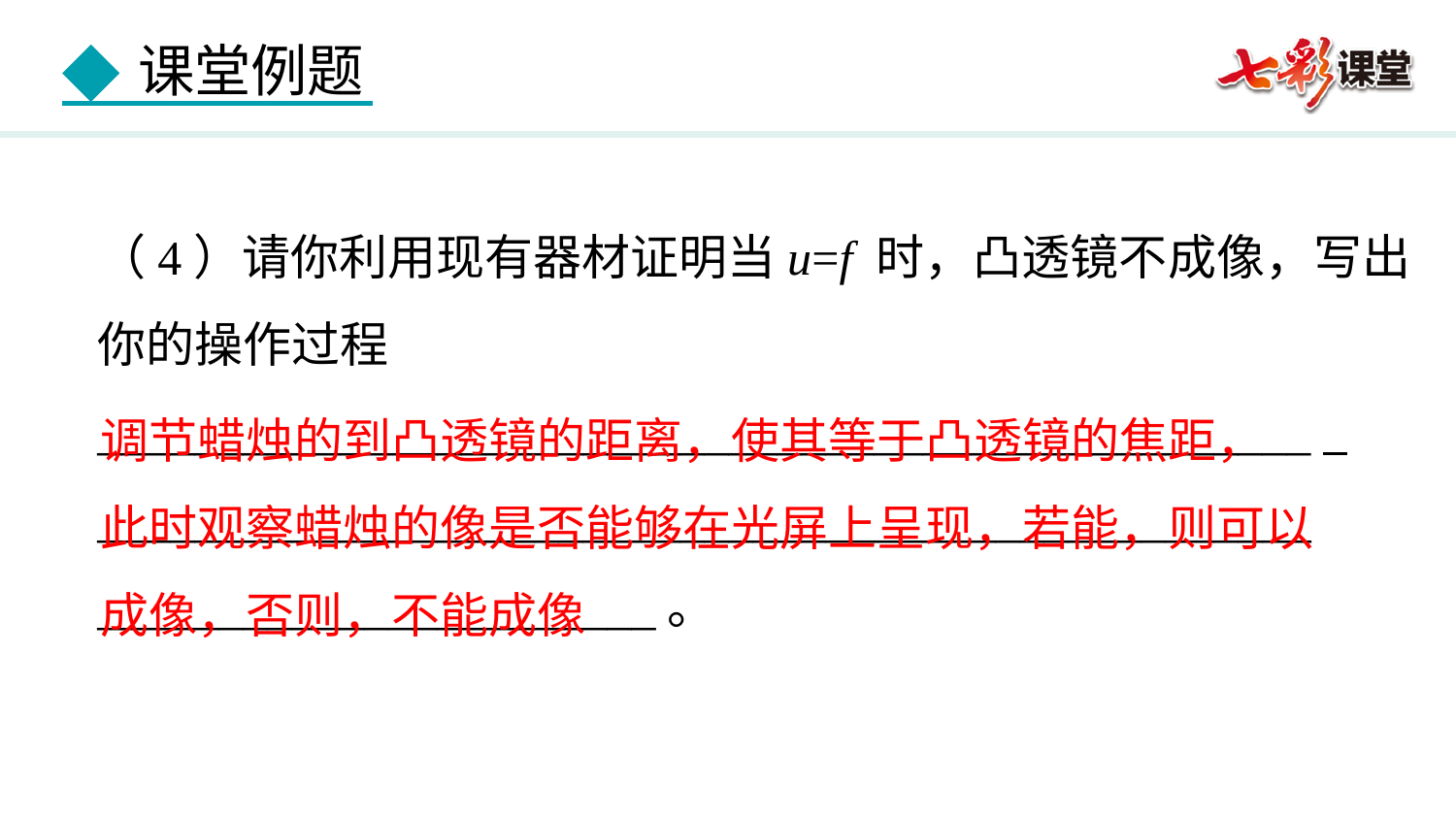

（4）请你利用现有器材证明当u=f 时，凸透镜不成像，写出你的操作过程__________________________________________________
__________________________________________________
_______________________。
调节蜡烛的到凸透镜的距离，使其等于凸透镜的焦距，
此时观察蜡烛的像是否能够在光屏上呈现，若能，则可以
成像，否则，不能成像